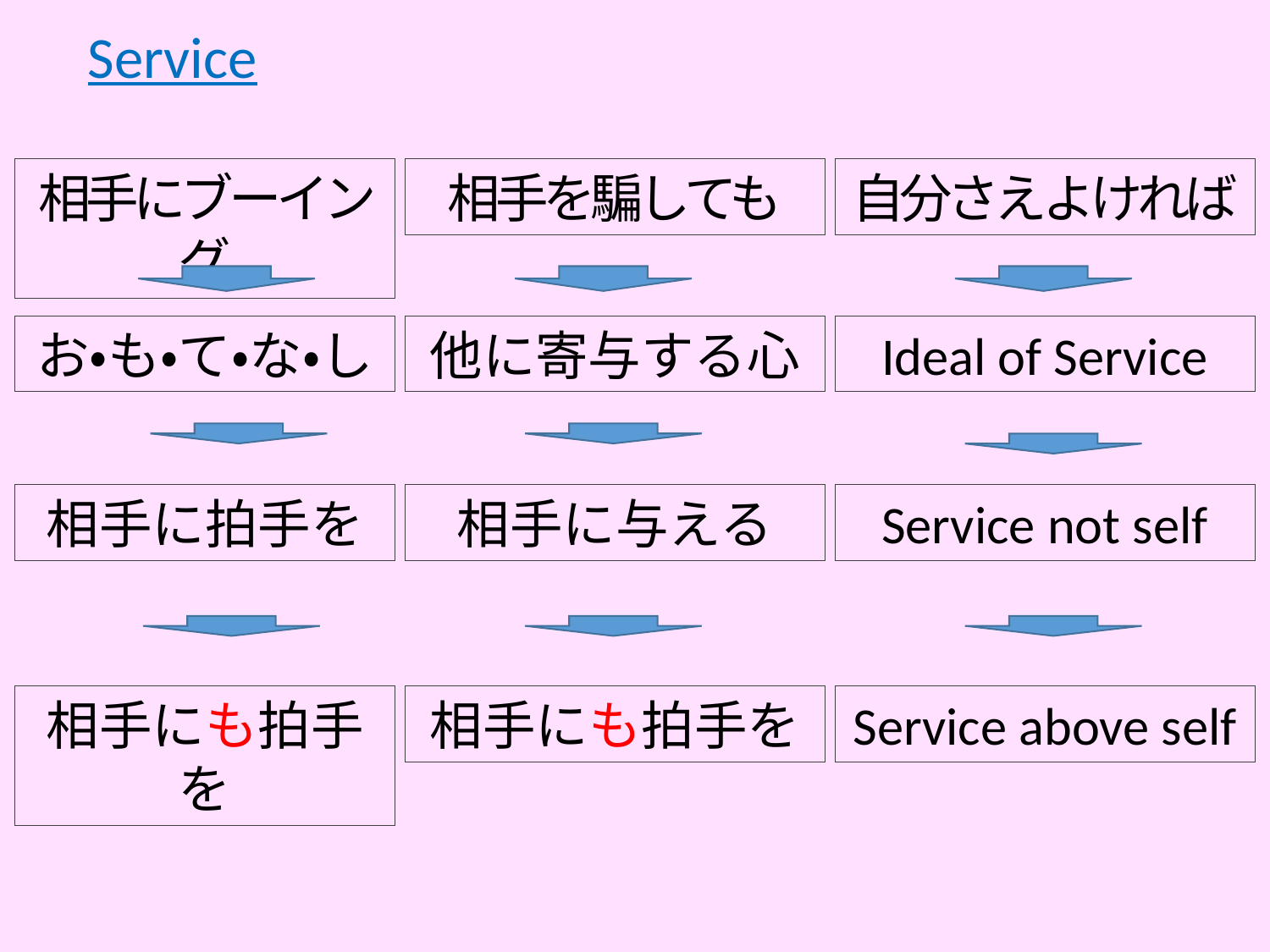

# Service
相手を騙しても
相手にブーイング
自分さえよければ

他に寄与する心
お・も・て・な・し
Ideal of Service

相手に与える
相手に拍手を
Service not self

相手にも拍手を
相手にも拍手を
Service above self